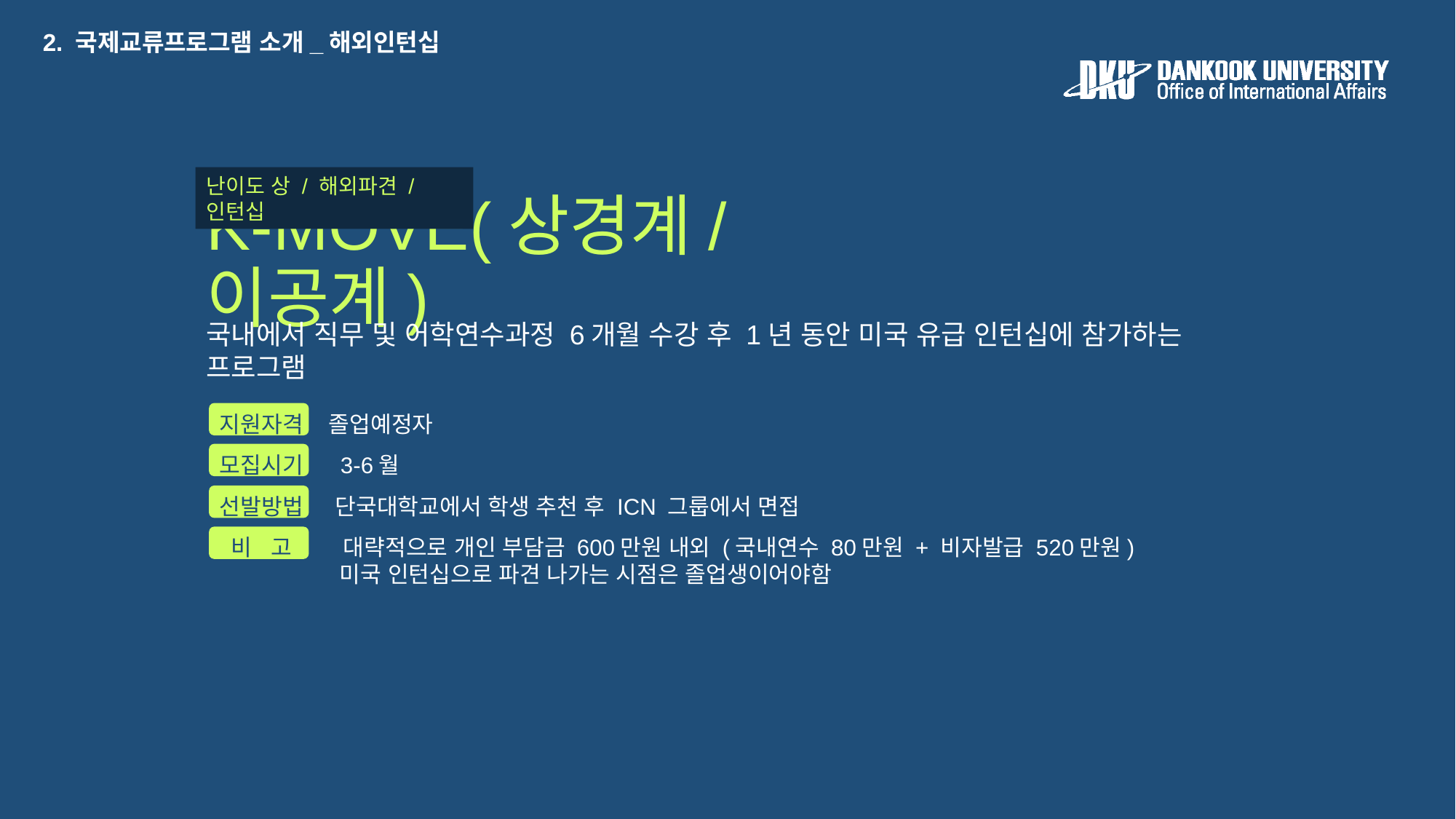

2. 국제교류프로그램 소개_해외인턴십
난이도 상 / 해외파견 / 인턴십
K-MOVE(상경계/이공계)
국내에서 직무 및 어학연수과정 6개월 수강 후 1년 동안 미국 유급 인턴십에 참가하는 프로그램
지원자격    졸업예정자
모집시기     3-6월
선발방법     단국대학교에서 학생 추천 후 ICN 그룹에서 면접
 비   고        대략적으로 개인 부담금 600만원 내외 (국내연수 80만원 + 비자발급 520만원)
                  미국 인턴십으로 파견 나가는 시점은 졸업생이어야함